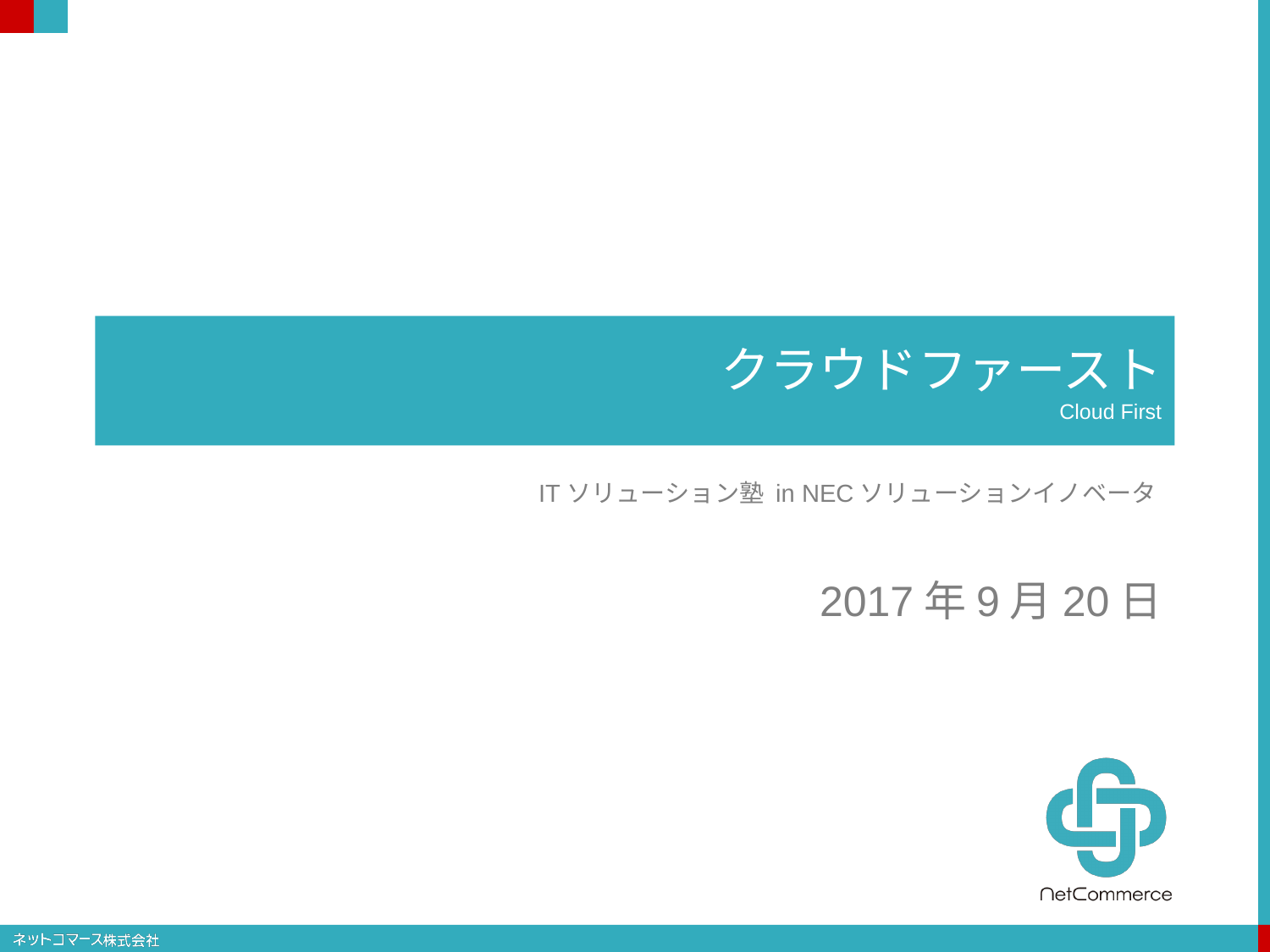

# クラウドファースト Cloud First
ITソリューション塾 in NECソリューションイノベータ

2017年9月20日